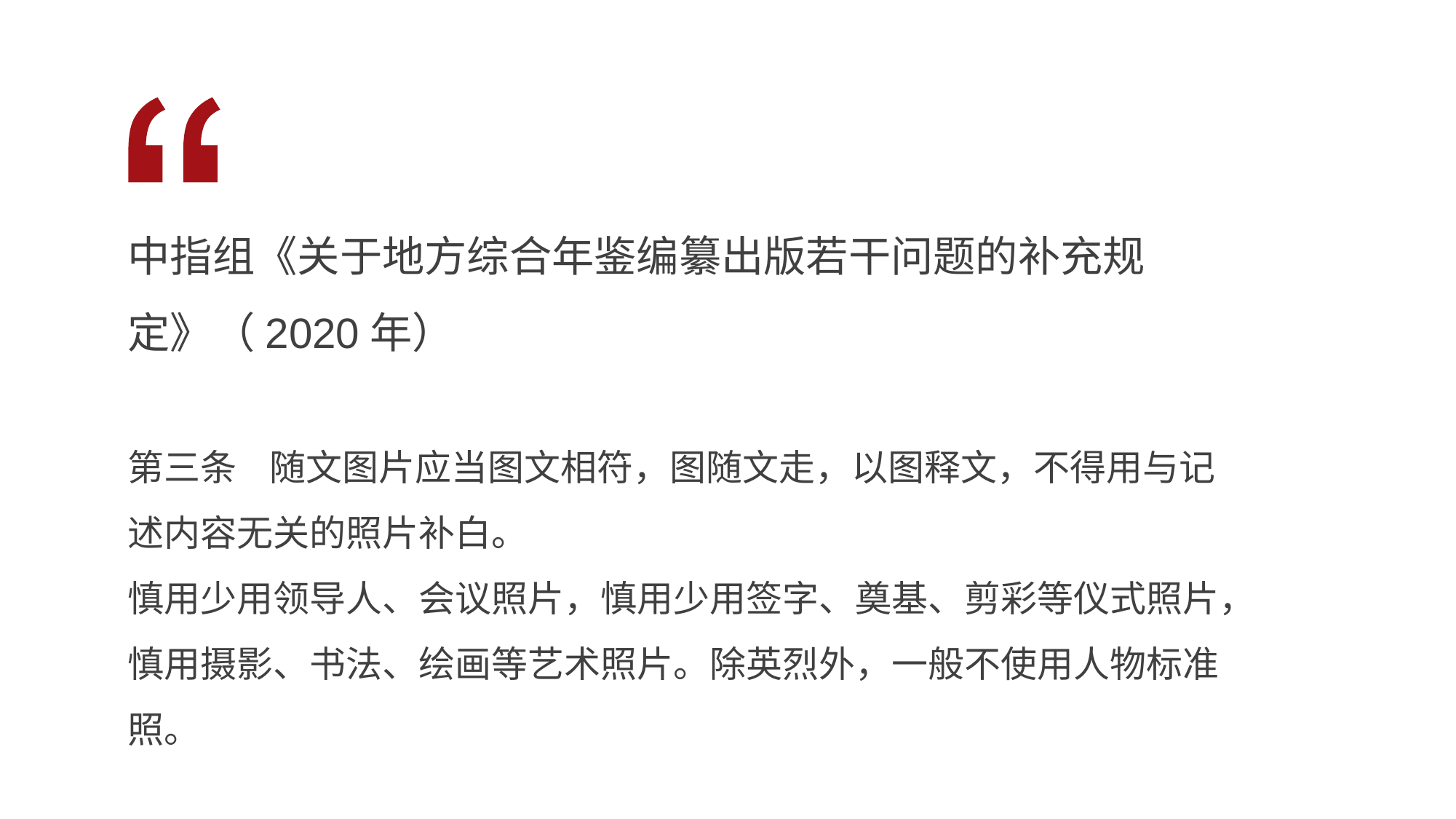

中指组《关于地方综合年鉴编纂出版若干问题的补充规定》（2020年）

第三条    随文图片应当图文相符，图随文走，以图释文，不得用与记述内容无关的照片补白。
慎用少用领导人、会议照片，慎用少用签字、奠基、剪彩等仪式照片，慎用摄影、书法、绘画等艺术照片。除英烈外，一般不使用人物标准照。
e7d195523061f1c0c30ee18c1b05f65d12b38e2533cb2ccdAE0CC34CB5CBEBFAEC353FED4DECE97C3E379FD1D933F5E4DC18EF8EA6B7A1130D5F6DE9DD2BE4B0A8C9126ACE5083D1F5A9E323B29CCFC7691F46984C00CB5F1B63ACA4B74FB33C8D6181CFDC7BBC48AEE2CCC043610F82E624FEBF5863C515A2BA1F8D5AFB4CC303066A8E6E7A4D67